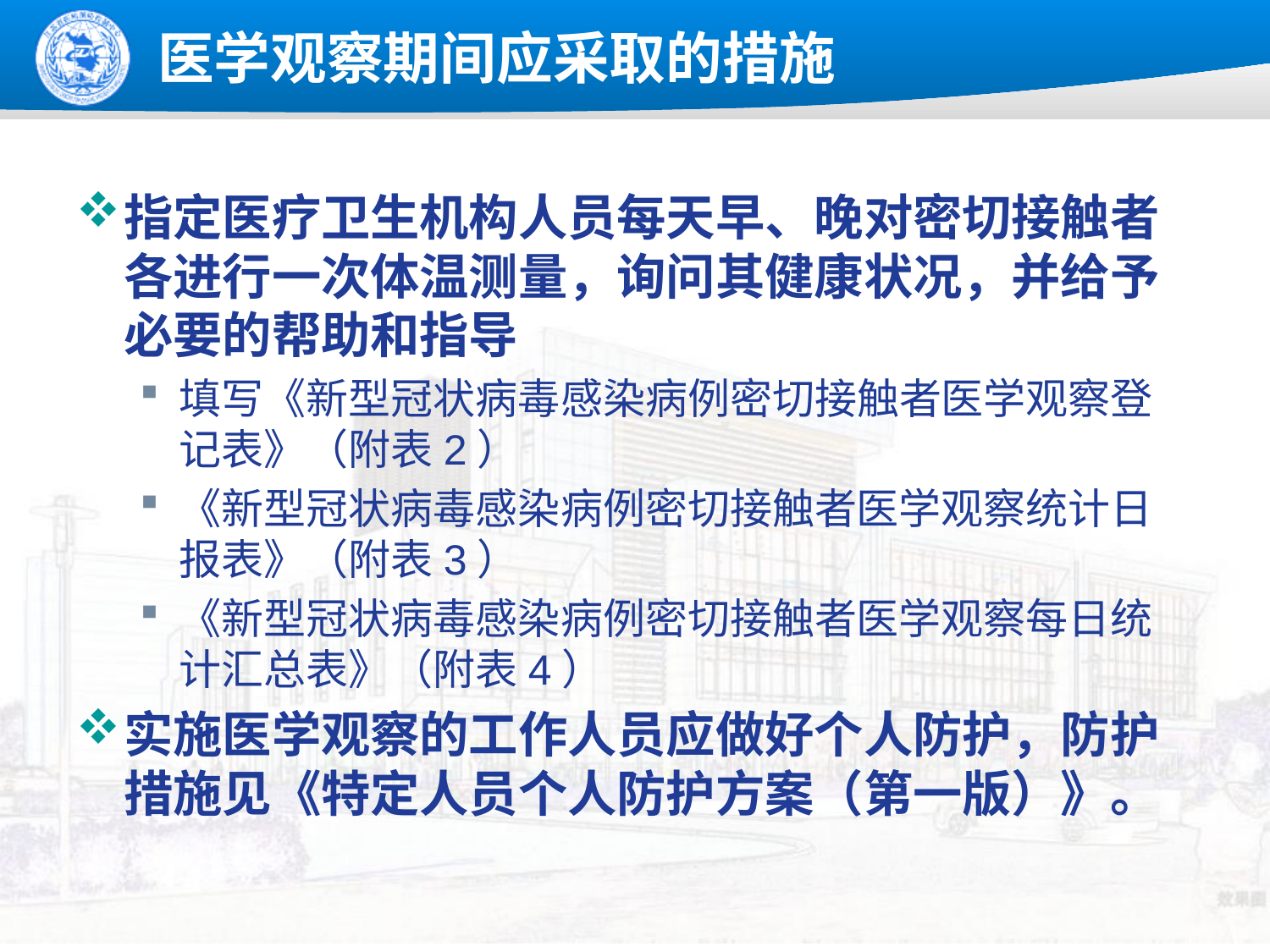

# 医学观察期间应采取的措施
指定医疗卫生机构人员每天早、晚对密切接触者各进行一次体温测量，询问其健康状况，并给予必要的帮助和指导
填写《新型冠状病毒感染病例密切接触者医学观察登记表》（附表2）
《新型冠状病毒感染病例密切接触者医学观察统计日报表》（附表3）
《新型冠状病毒感染病例密切接触者医学观察每日统计汇总表》（附表4）
实施医学观察的工作人员应做好个人防护，防护措施见《特定人员个人防护方案（第一版）》。